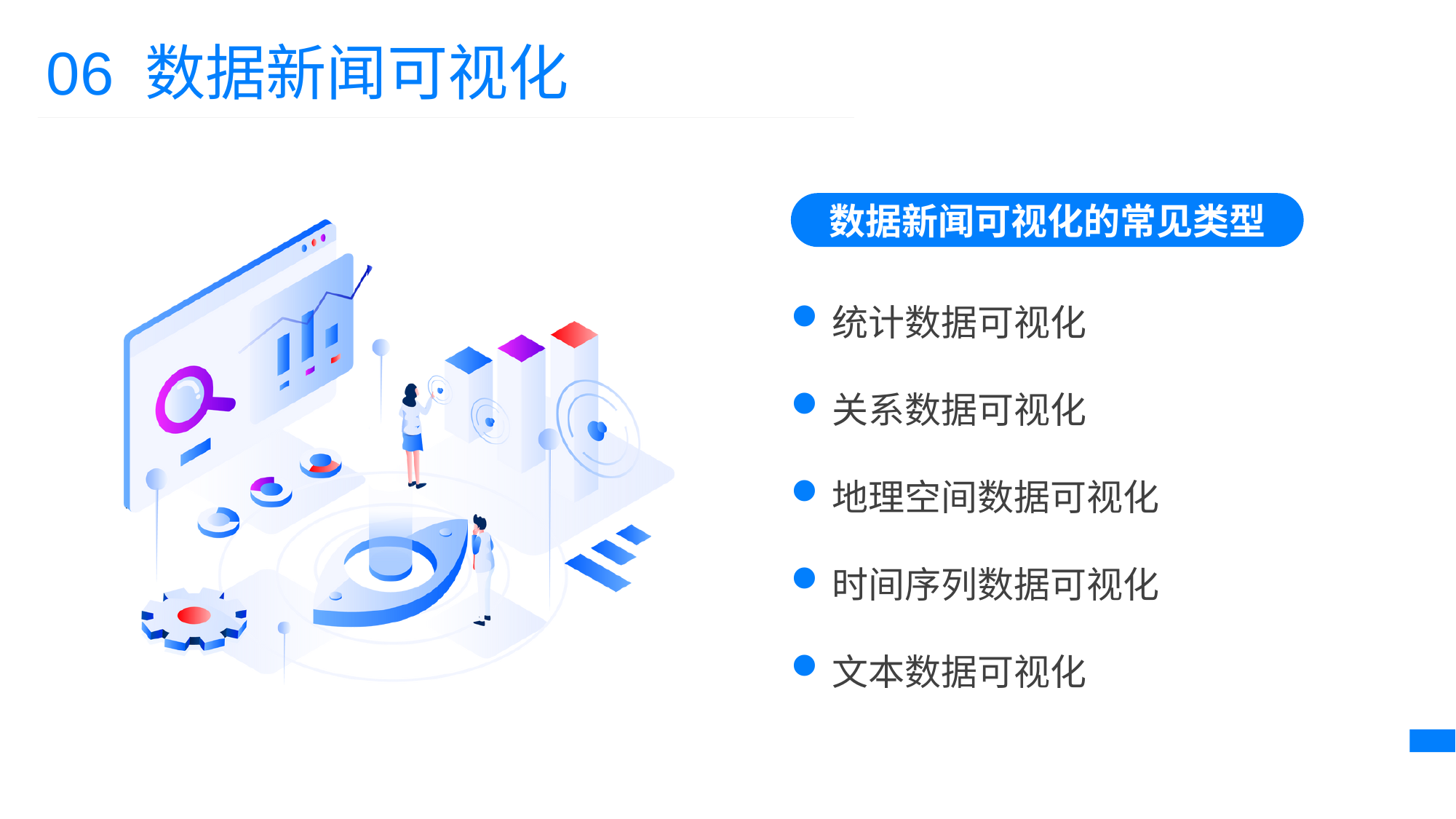

06 数据新闻可视化
数据新闻可视化的常见类型

统计数据可视化
关系数据可视化
地理空间数据可视化
时间序列数据可视化
文本数据可视化